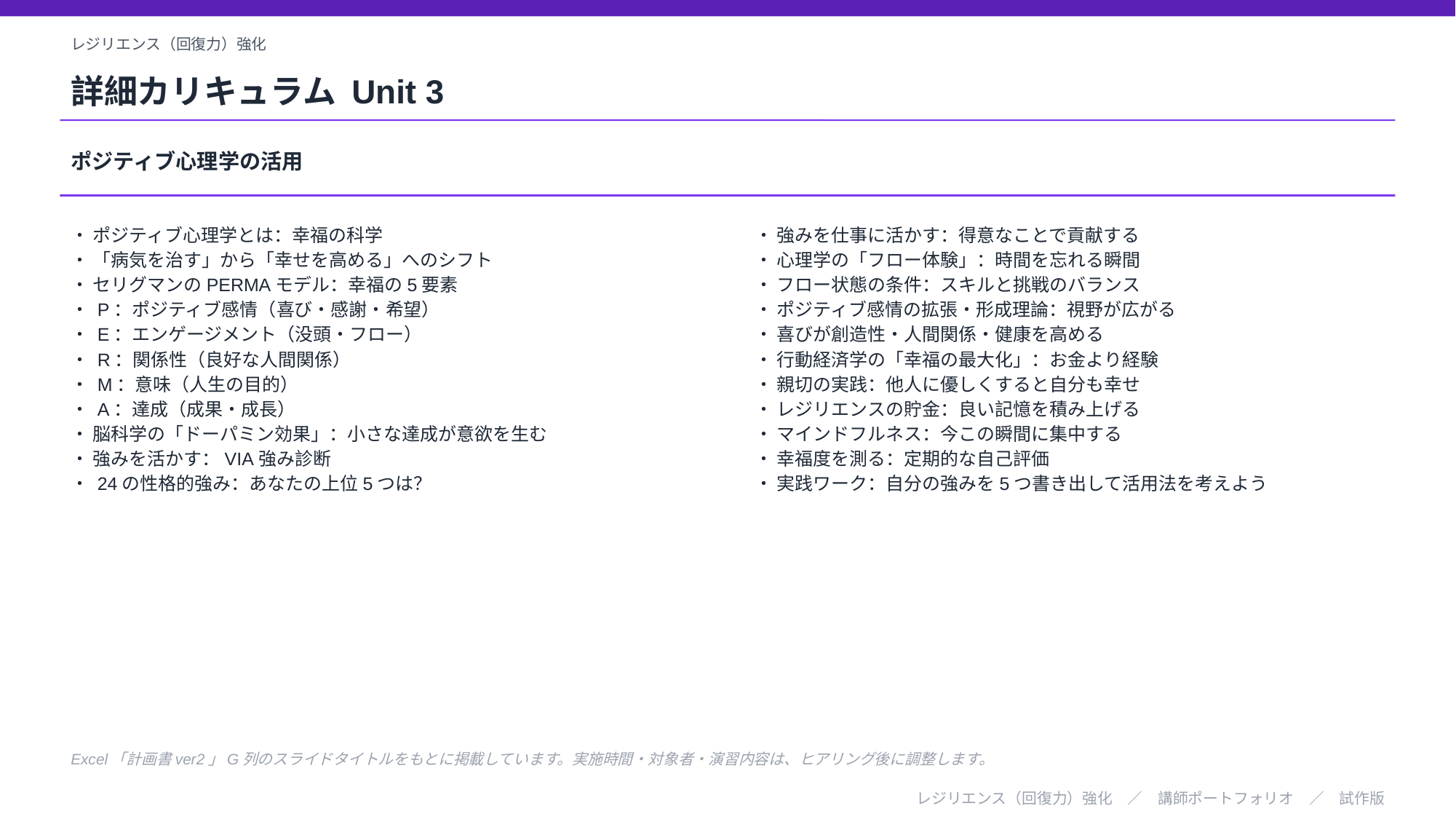

レジリエンス（回復力）強化
詳細カリキュラム Unit 3

ポジティブ心理学の活用

・ ポジティブ心理学とは：幸福の科学
・ 「病気を治す」から「幸せを高める」へのシフト
・ セリグマンのPERMAモデル：幸福の5要素
・ P：ポジティブ感情（喜び・感謝・希望）
・ E：エンゲージメント（没頭・フロー）
・ R：関係性（良好な人間関係）
・ M：意味（人生の目的）
・ A：達成（成果・成長）
・ 脳科学の「ドーパミン効果」：小さな達成が意欲を生む
・ 強みを活かす：VIA強み診断
・ 24の性格的強み：あなたの上位5つは？
・ 強みを仕事に活かす：得意なことで貢献する
・ 心理学の「フロー体験」：時間を忘れる瞬間
・ フロー状態の条件：スキルと挑戦のバランス
・ ポジティブ感情の拡張・形成理論：視野が広がる
・ 喜びが創造性・人間関係・健康を高める
・ 行動経済学の「幸福の最大化」：お金より経験
・ 親切の実践：他人に優しくすると自分も幸せ
・ レジリエンスの貯金：良い記憶を積み上げる
・ マインドフルネス：今この瞬間に集中する
・ 幸福度を測る：定期的な自己評価
・ 実践ワーク：自分の強みを5つ書き出して活用法を考えよう
Excel「計画書ver2」G列のスライドタイトルをもとに掲載しています。実施時間・対象者・演習内容は、ヒアリング後に調整します。
レジリエンス（回復力）強化　／　講師ポートフォリオ　／　試作版